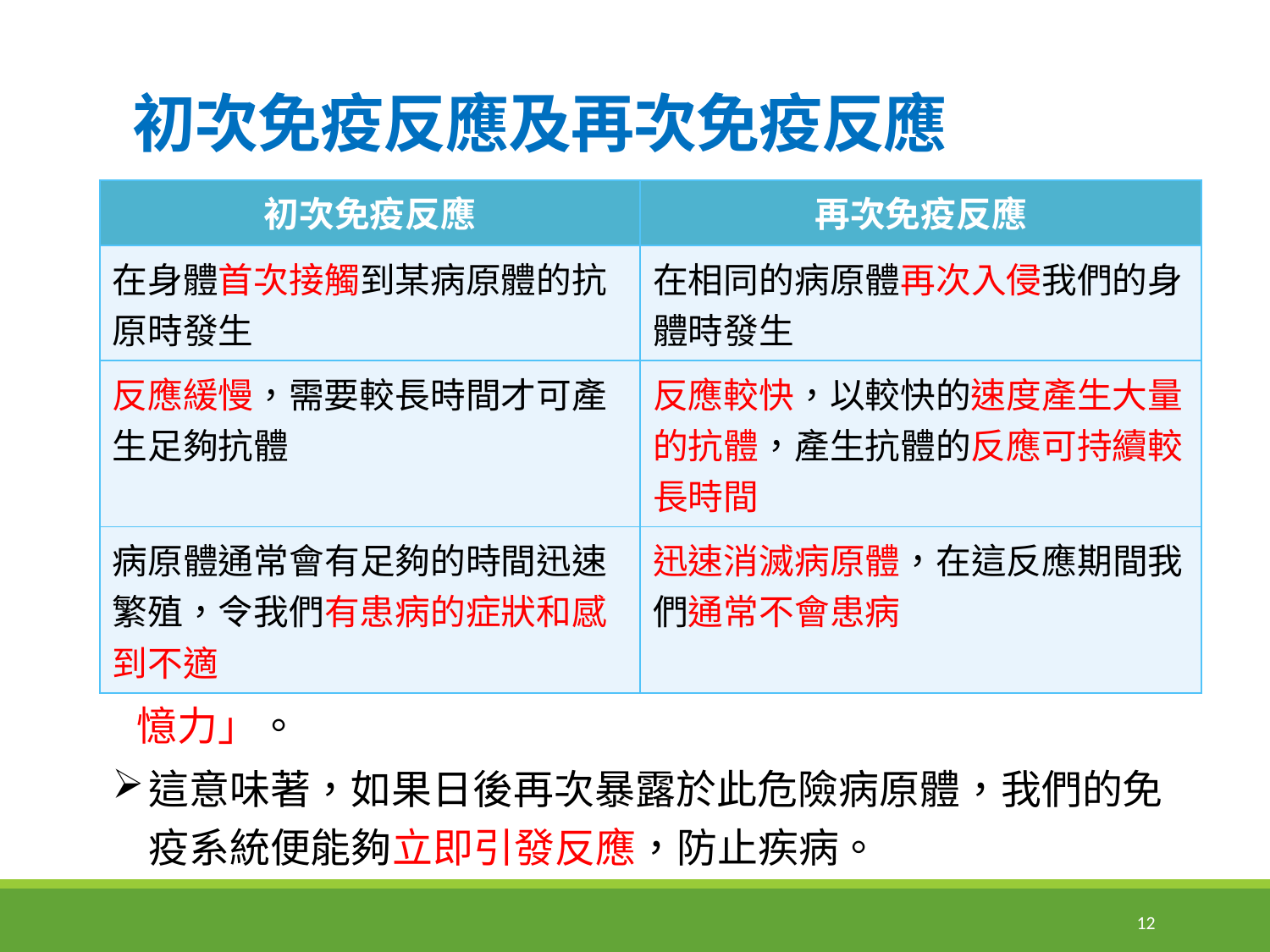

# 初次免疫反應及再次免疫反應
| 初次免疫反應 | 再次免疫反應 |
| --- | --- |
| 在身體首次接觸到某病原體的抗原時發生 | 在相同的病原體再次入侵我們的身體時發生 |
| 反應緩慢，需要較長時間才可產生足夠抗體 | 反應較快，以較快的速度產生大量的抗體，產生抗體的反應可持續較長時間 |
| 病原體通常會有足夠的時間迅速繁殖，令我們有患病的症狀和感到不適 | 迅速消滅病原體，在這反應期間我們通常不會患病 |

初次免疫反應後，我們的免疫系統便會對該種病原體有「記憶力」。
這意味著，如果日後再次暴露於此危險病原體，我們的免疫系統便能夠立即引發反應，防止疾病。

12